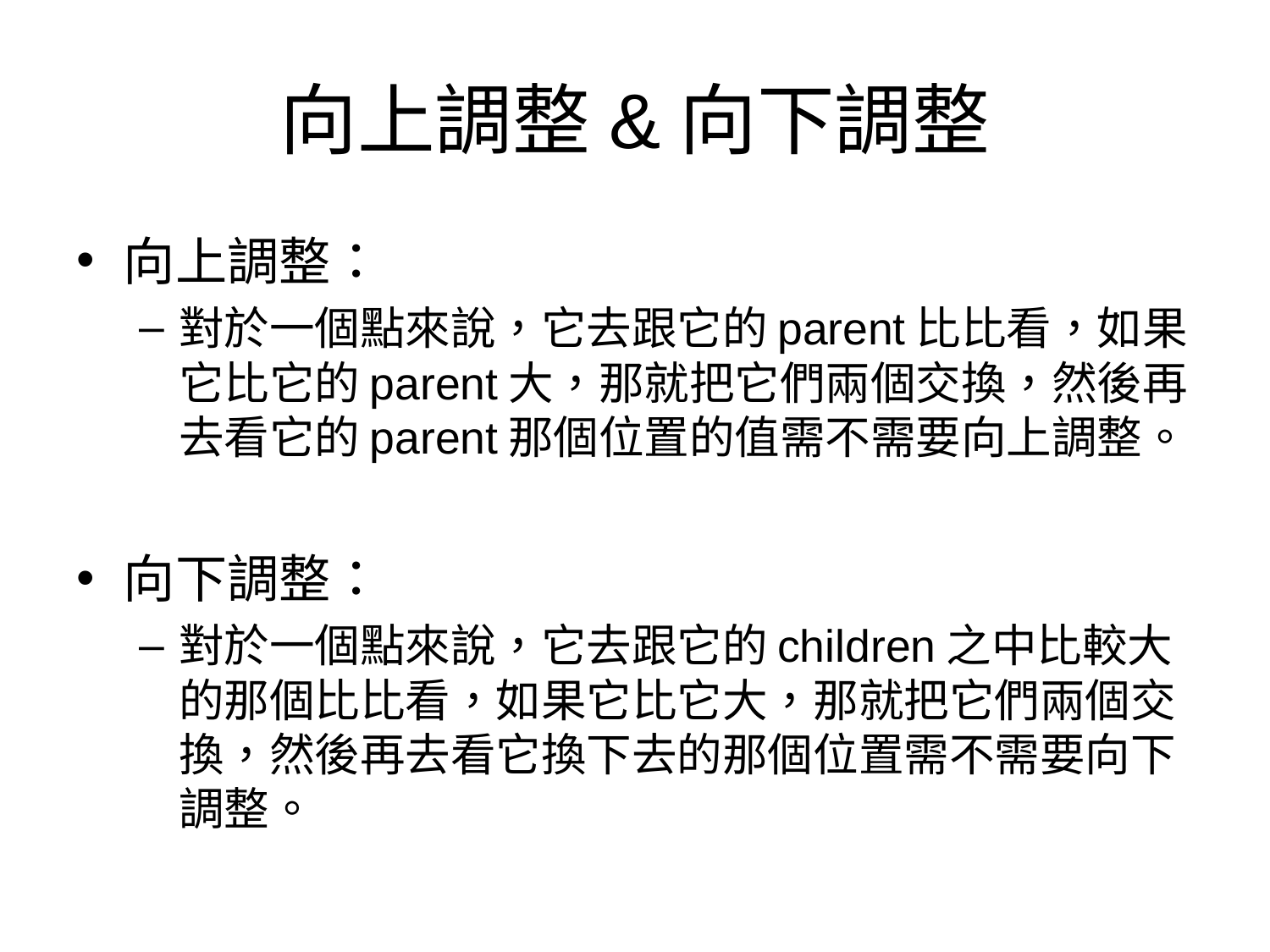

# 向上調整&向下調整
向上調整：
對於一個點來說，它去跟它的parent比比看，如果它比它的parent大，那就把它們兩個交換，然後再去看它的parent那個位置的值需不需要向上調整。

向下調整：
對於一個點來說，它去跟它的children之中比較大的那個比比看，如果它比它大，那就把它們兩個交換，然後再去看它換下去的那個位置需不需要向下調整。